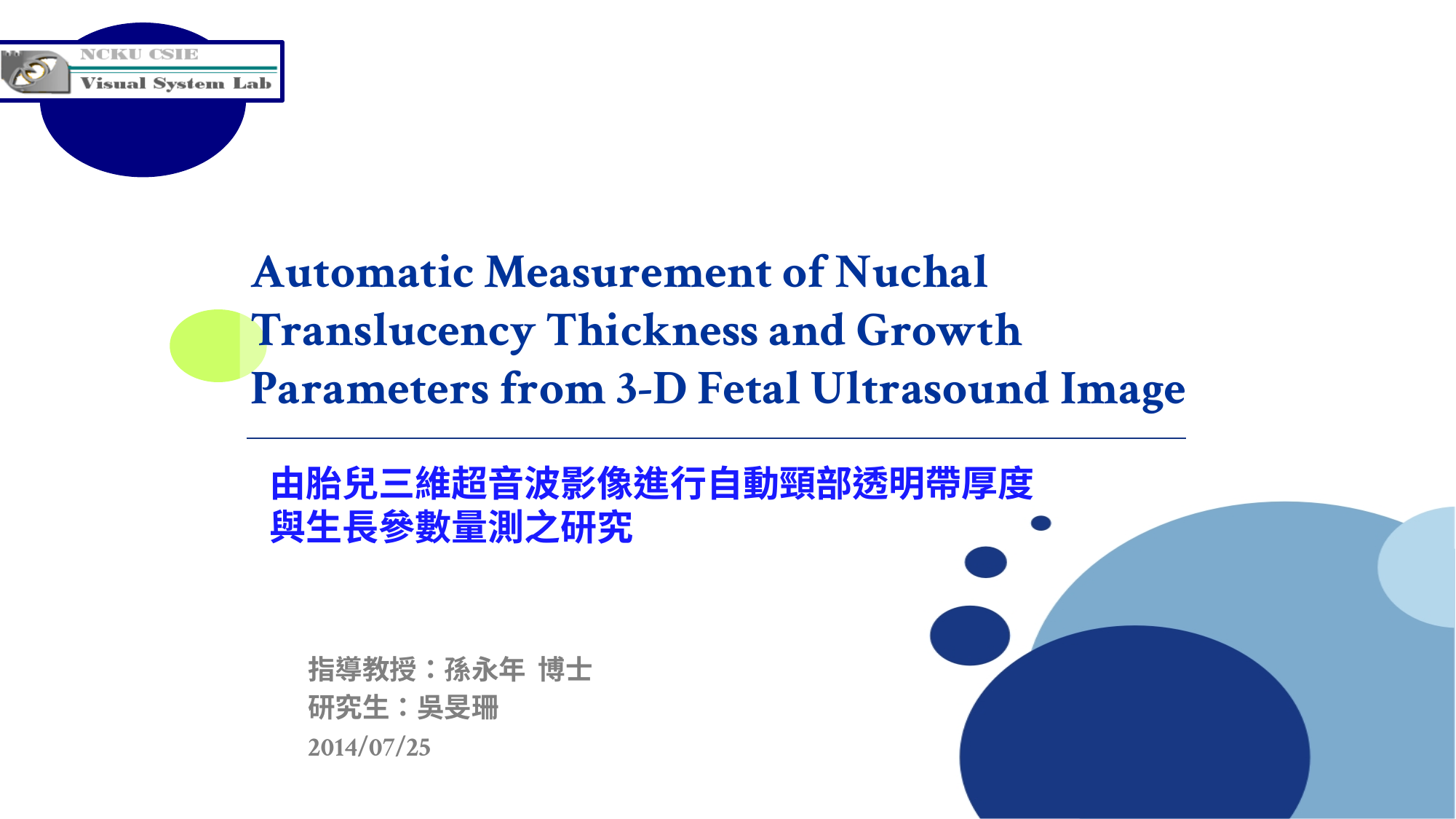

# Automatic Measurement of Nuchal Translucency Thickness and Growth Parameters from 3-D Fetal Ultrasound Image
由胎兒三維超音波影像進行自動頸部透明帶厚度與生長參數量測之研究
指導教授：孫永年  博士
研究生：吳旻珊
2014/07/25